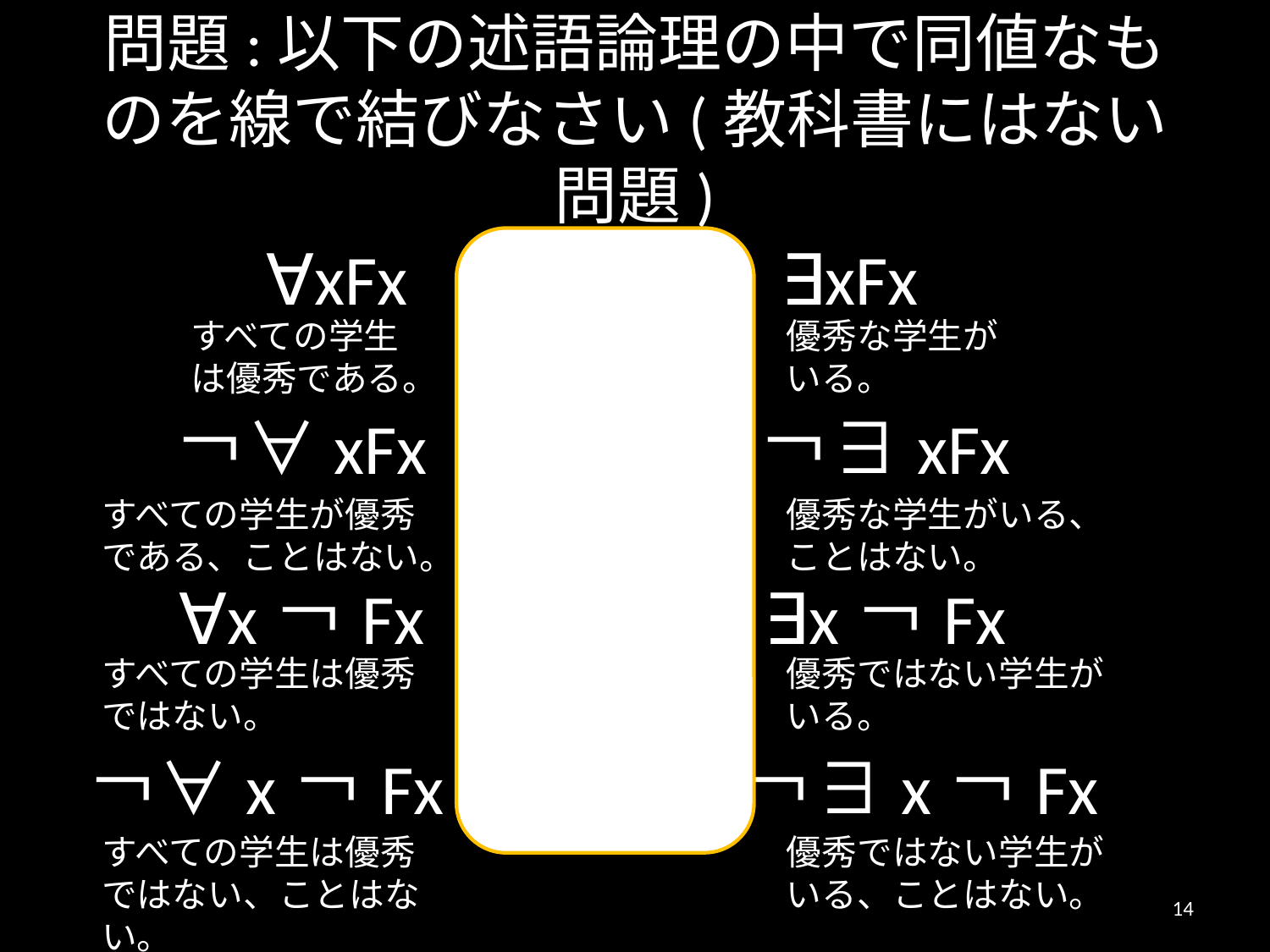

# 問題:以下の述語論理の中で同値なものを線で結びなさい(教科書にはない問題)
∀xFx

∃xFx
すべての学生は優秀である。
優秀な学生がいる。
￢∀xFx
￢∃xFx
すべての学生が優秀である、ことはない。
優秀な学生がいる、ことはない。
∀x￢Fx
∃x￢Fx
すべての学生は優秀ではない。
優秀ではない学生がいる。
￢∀x￢Fx
￢∃x￢Fx
すべての学生は優秀ではない、ことはない。
優秀ではない学生がいる、ことはない。
14